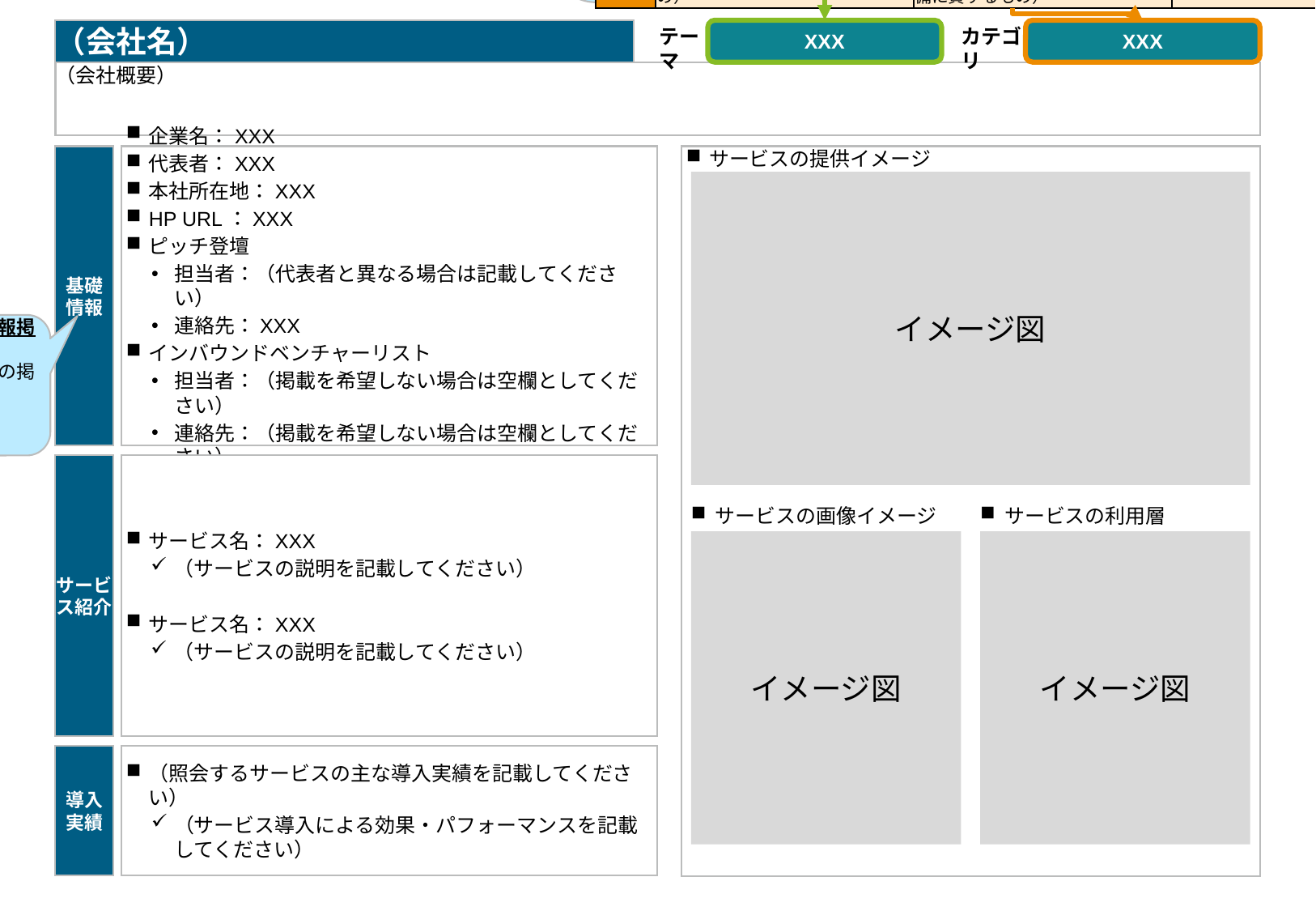

ご登壇を希望される方は、登壇申込フォームを送信の上、本フォーマットを記入し、事務局までメールで提出してください。ご提出いただいた時点で、インバウンドベンチャーリストへの掲載および下記注意事項の内容に同意いただいたものとみなします
（提出期日：2025年8月25日（月）17時）
提出先：観光庁　ICTサービス等利活用促進事業 事務局
メールアドレス：ict-info@tohmatsu.co.jp
インバウンドベンチャーリストへの掲載
本書類で提出いただいた内容は、ピッチ登壇の担当者・連絡先を除き、インバウンドベンチャーリストにまとめ、イベント当日に参加者へ配布いたします
代表者名等、個人情報に該当する情報について、【インバウンドベンチャーリストへの個人情報掲載可否】欄に、いずれか選択をお願いいたします
任意様式の提出
本フォーマットに加え、【提出任意様式1】地域との過去連携実績資料を任意でご提出いただけます
ご提出いただいた内容が観光庁・事務局にて優良な事例と認められた場合は、登壇者審査時に加点を行います。また、内容によっては観光庁HPへの掲載を打診させていただく場合がございます
また、貴社のサービスや過去の事例につきまして、本フォーマットおよび【提出任意様式1】地域との過去連携実績資料に加え、参考資料を2枚まで提出いただくことが可能です
注意事項
提出主体につき複数日程での応募が可能ですが、応募する日程ごとに登壇申込フォームを送信の上、本資料を提出してください
当日のご参加が難しい場合は、ピッチトークの内容を事前に録画し、事務局にお送りいただくことで、録画映像を当日投影する形でのご登壇も可能です。録画登壇を希望される方は、登壇申込フォームQ2にて、「録画映像での登壇を希望する」を選択してください
応募者多数の場合は、提出資料に基づく審査により、ご登壇が叶わない可能性がある旨、ご留意ください
登壇時間は10分となります
登壇者の決定
事務局による審査の上、8/29（金）を目途にご応募いただいた皆様に登壇可否をご連絡いたします
登壇を希望するテーマおよびカテゴリを選択してください

| テーマ | 観光客に対する情報発信・分析 | 観光客の分散・平準化に向けた取組 | 観光客に対するマナー啓発の取組 |
| --- | --- | --- | --- |
| カテゴリ | 災害等非常時対策 | 予約・決済、通信環境の整備 | マナー啓発等を目的とした情報発信・多言語対応 |
|  | 情報収集・分析、マーケティング関連 | 混雑対応 | ー |
|  | ー | 二次交通の円滑な利用・周遊促進 | ー |
|  | その他受入環境の向上（観光客に対する情報発信・分析に資するもの） | その他受入環境の向上（観光客の分散・平準化に向けた受入環境整備に資するもの） | その他受入環境の向上（観光客へのマナー啓発に資するもの） |

（会社名）
XXX
XXX
テーマ
カテゴリ
（会社概要）
基礎
情報
企業名：XXX
代表者：XXX
本社所在地：XXX
HP URL：XXX
ピッチ登壇
担当者：（代表者と異なる場合は記載してください）
連絡先：XXX
インバウンドベンチャーリスト
担当者：（掲載を希望しない場合は空欄としてください）
連絡先：（掲載を希望しない場合は空欄としてください）
サービスの提供イメージ
イメージ図
【インバウンドベンチャーリストへの個人情報掲載可否】
代表者名のインバウンドベンチャーリストへの掲載可否について、以下より選択してください

可 / 否
サービス紹介
サービス名：XXX
（サービスの説明を記載してください）

サービス名：XXX
（サービスの説明を記載してください）
サービスの画像イメージ
サービスの利用層
イメージ図
イメージ図
導入
実績
（照会するサービスの主な導入実績を記載してください）
（サービス導入による効果・パフォーマンスを記載してください）